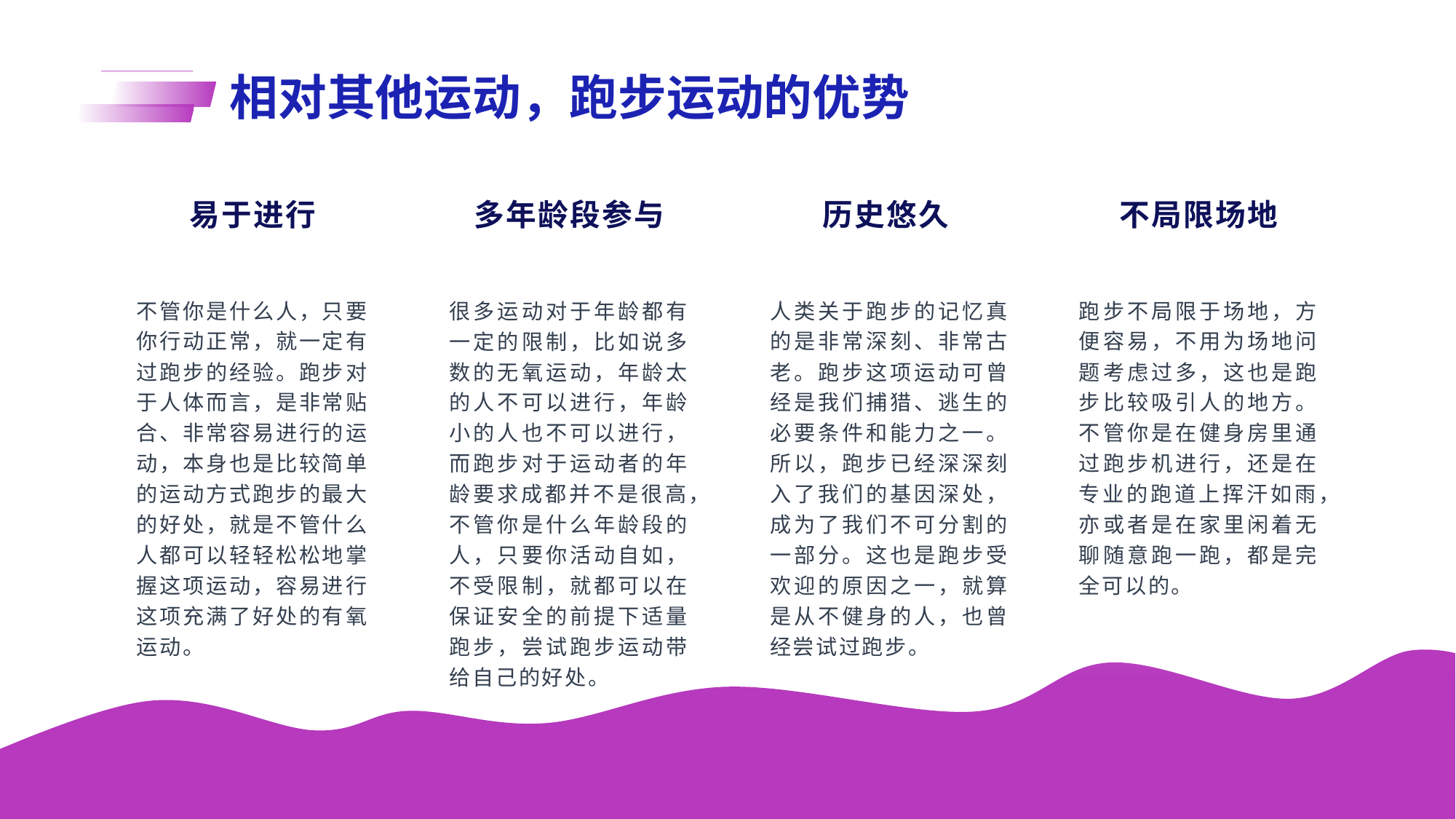

# 相对其他运动，跑步运动的优势
易于进行
多年龄段参与
历史悠久
不局限场地

不管你是什么人，只要你行动正常，就一定有过跑步的经验。跑步对于人体而言，是非常贴合、非常容易进行的运动，本身也是比较简单的运动方式跑步的最大的好处，就是不管什么人都可以轻轻松松地掌握这项运动，容易进行这项充满了好处的有氧运动。

很多运动对于年龄都有一定的限制，比如说多数的无氧运动，年龄太的人不可以进行，年龄小的人也不可以进行，而跑步对于运动者的年龄要求成都并不是很高，不管你是什么年龄段的人，只要你活动自如，不受限制，就都可以在保证安全的前提下适量跑步，尝试跑步运动带给自己的好处。
人类关于跑步的记忆真的是非常深刻、非常古老。跑步这项运动可曾经是我们捕猎、逃生的必要条件和能力之一。所以，跑步已经深深刻入了我们的基因深处，成为了我们不可分割的一部分。这也是跑步受欢迎的原因之一，就算是从不健身的人，也曾经尝试过跑步。
跑步不局限于场地，方便容易，不用为场地问题考虑过多，这也是跑步比较吸引人的地方。不管你是在健身房里通过跑步机进行，还是在专业的跑道上挥汗如雨，亦或者是在家里闲着无聊随意跑一跑，都是完全可以的。